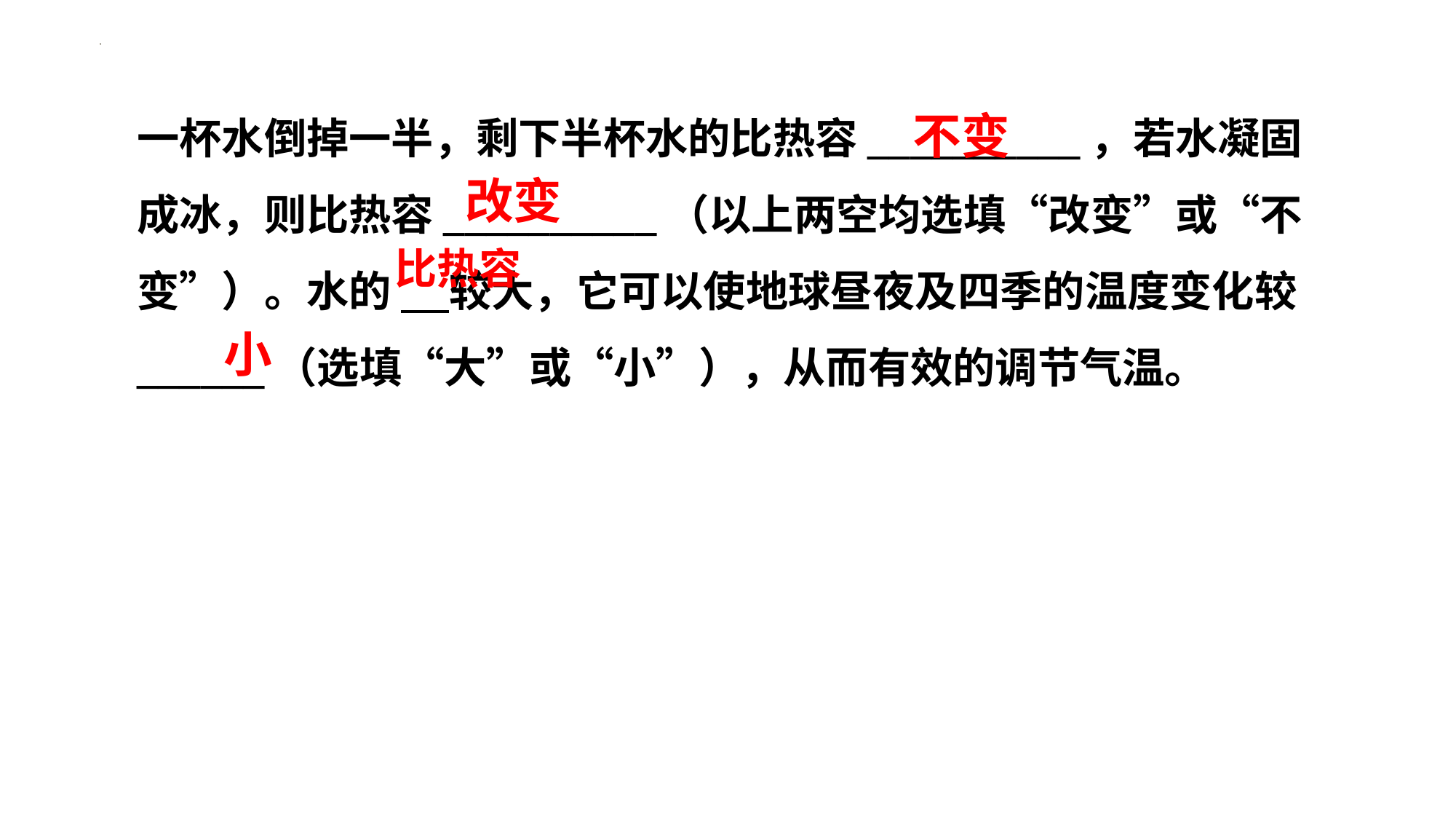

一杯水倒掉一半，剩下半杯水的比热容__________，若水凝固成冰，则比热容__________（以上两空均选填“改变”或“不变”）。水的      较大，它可以使地球昼夜及四季的温度变化较______（选填“大”或“小”），从而有效的调节气温。
不变
改变
比热容
小